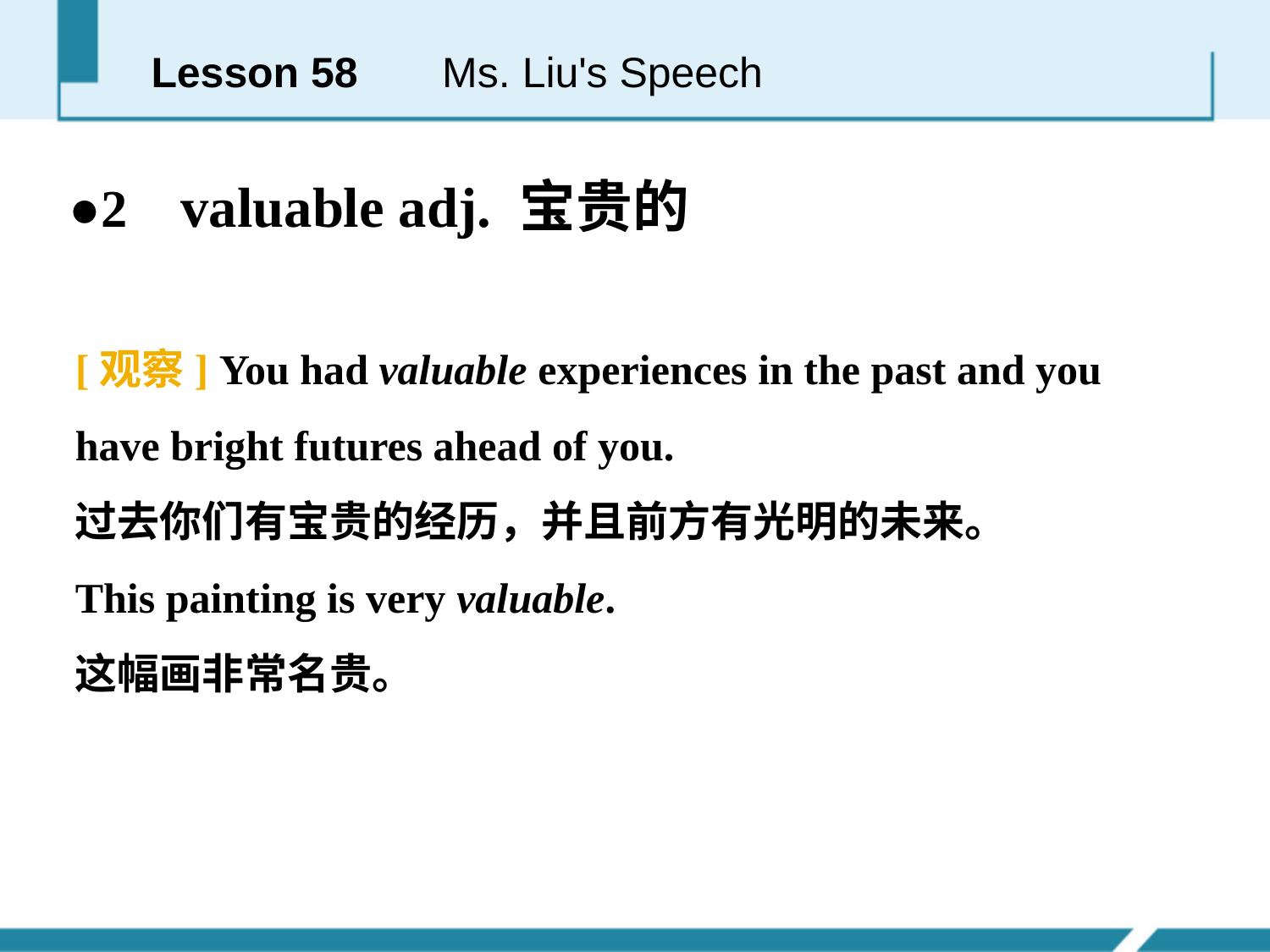

Lesson 58 　 Ms. Liu's Speech
●2    valuable adj. 宝贵的
[观察] You had valuable experiences in the past and you have bright futures ahead of you.
过去你们有宝贵的经历，并且前方有光明的未来。
This painting is very valuable.
这幅画非常名贵。